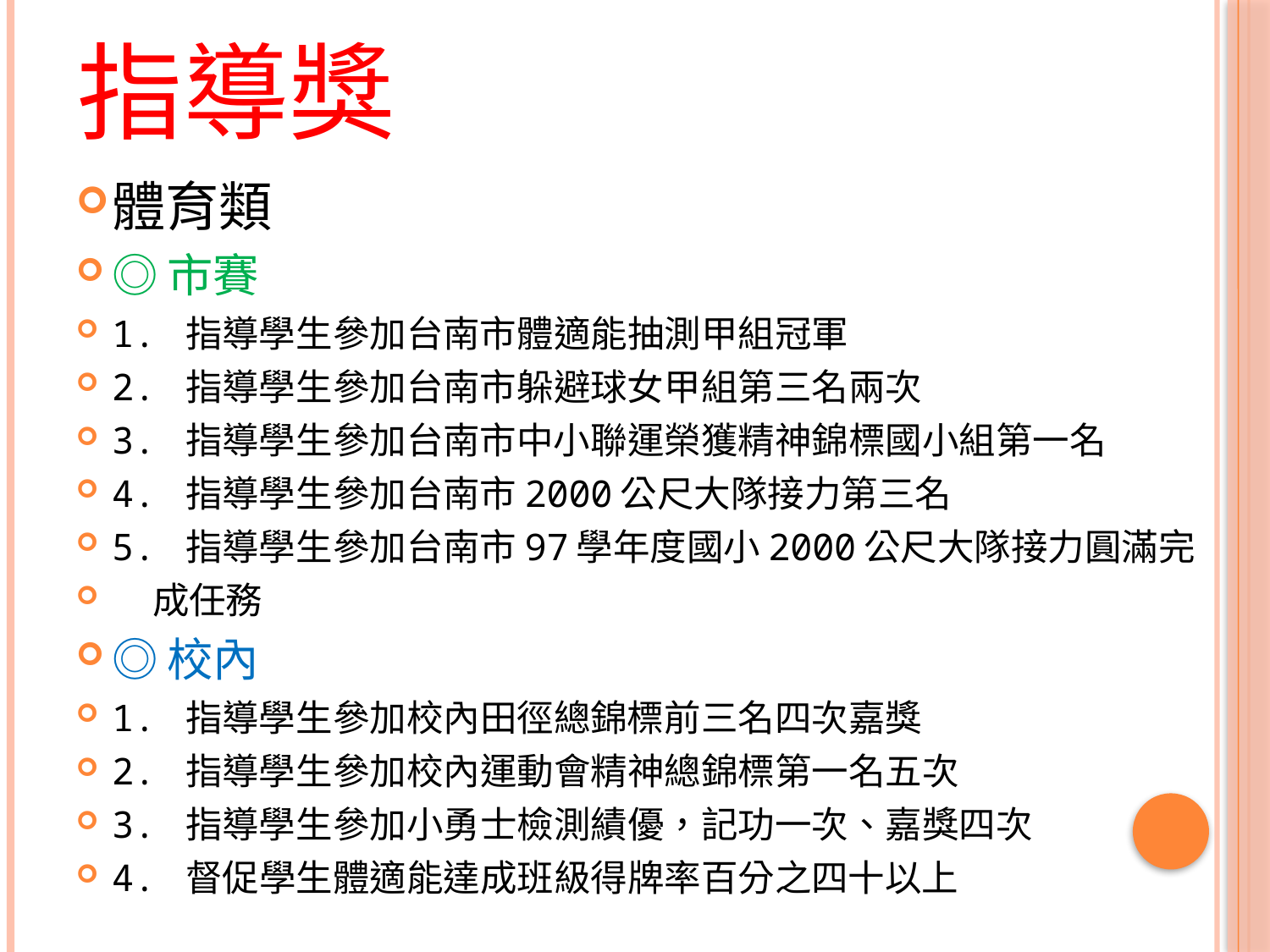

# 指導獎
體育類
◎市賽
1. 指導學生參加台南市體適能抽測甲組冠軍
2. 指導學生參加台南市躲避球女甲組第三名兩次
3. 指導學生參加台南市中小聯運榮獲精神錦標國小組第一名
4. 指導學生參加台南市2000公尺大隊接力第三名
5. 指導學生參加台南市97學年度國小2000公尺大隊接力圓滿完
    成任務
◎校內
1. 指導學生參加校內田徑總錦標前三名四次嘉獎
2. 指導學生參加校內運動會精神總錦標第一名五次
3. 指導學生參加小勇士檢測績優，記功一次、嘉獎四次
4. 督促學生體適能達成班級得牌率百分之四十以上